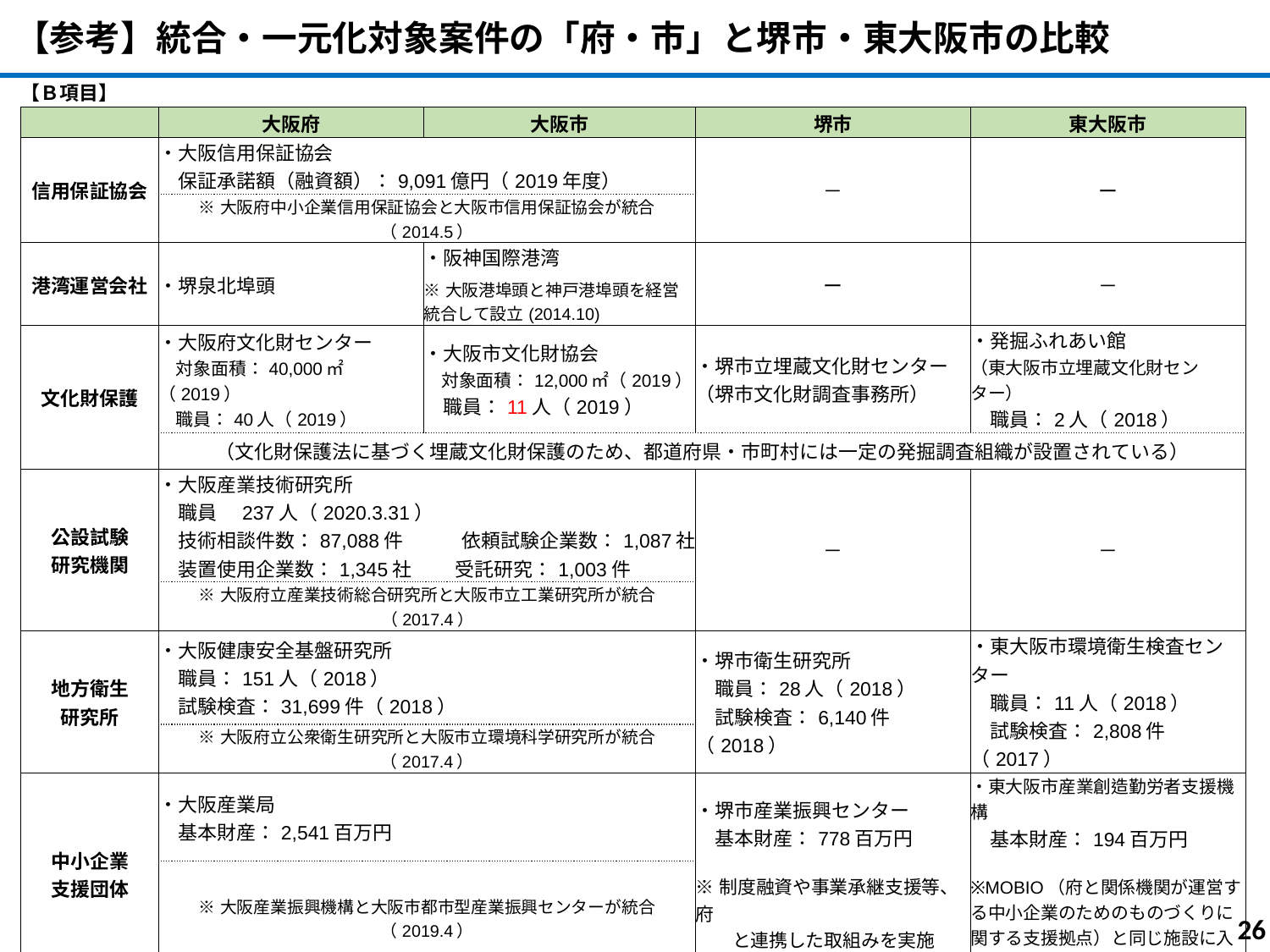

【参考】統合・一元化対象案件の「府・市」と堺市・東大阪市の比較
| 【Ｂ項目】 |  |  |  |  |
| --- | --- | --- | --- | --- |
|  | 大阪府 | 大阪市 | 堺市 | 東大阪市 |
| 信用保証協会 | ・大阪信用保証協会 　保証承諾額（融資額）：9,091億円（2019年度） |  | － | ー |
|  | ※大阪府中小企業信用保証協会と大阪市信用保証協会が統合（2014.5） |  |  |  |
| 港湾運営会社 | ・堺泉北埠頭 | ・阪神国際港湾 ※大阪港埠頭と神戸港埠頭を経営統合して設立(2014.10) | ー | － |
| 文化財保護 | ・大阪府文化財センター 　対象面積：40,000㎡（2019） 　職員：40人（2019） | ・大阪市文化財協会 　対象面積：12,000㎡（2019） 　職員：11人（2019） | ・堺市立埋蔵文化財センター （堺市文化財調査事務所） | ・発掘ふれあい館 （東大阪市立埋蔵文化財センター） 　職員：2人（2018） |
|  | （文化財保護法に基づく埋蔵文化財保護のため、都道府県・市町村には一定の発掘調査組織が設置されている） |  |  |  |
| 公設試験 研究機関 | ・大阪産業技術研究所 　職員　237人（2020.3.31） 　技術相談件数：87,088件　　　依頼試験企業数：1,087社 　装置使用企業数：1,345社　　 受託研究：1,003件 |  | － | － |
|  | ※大阪府立産業技術総合研究所と大阪市立工業研究所が統合（2017.4） |  |  |  |
| 地方衛生 研究所 | ・大阪健康安全基盤研究所 　職員：151人（2018） 　試験検査：31,699件（2018） |  | ・堺市衛生研究所 　職員：28人（2018） 　試験検査：6,140件（2018） | ・東大阪市環境衛生検査センター 　職員：11人（2018） 　試験検査：2,808件（2017） |
|  | ※大阪府立公衆衛生研究所と大阪市立環境科学研究所が統合（2017.4） |  |  |  |
| 中小企業 支援団体 | ・大阪産業局 　基本財産：2,541百万円 |  | ・堺市産業振興センター 　基本財産：778百万円 ※制度融資や事業承継支援等、府 　　と連携した取組みを実施 | ・東大阪市産業創造勤労者支援機構 　基本財産：194百万円 ※MOBIO（府と関係機関が運営する中小企業のためのものづくりに関する支援拠点）と同じ施設に入居 |
|  | ※大阪産業振興機構と大阪市都市型産業振興センターが統合（2019.4） |  |  |  |
| 高校 | ・138校 | ・21校 | ・1校　堺市立堺高校 | ・1校　東大阪市立日新高校 |
| 精神保健福祉 センター | ・府こころの健康総合センター | ・市立こころの健康センター | ・市立こころの健康センター | － |
|  | （精神保健福祉法に基づき都道府県・政令市に設置義務があるもの） |  |  |  |
|  |  |  |  |  |
26